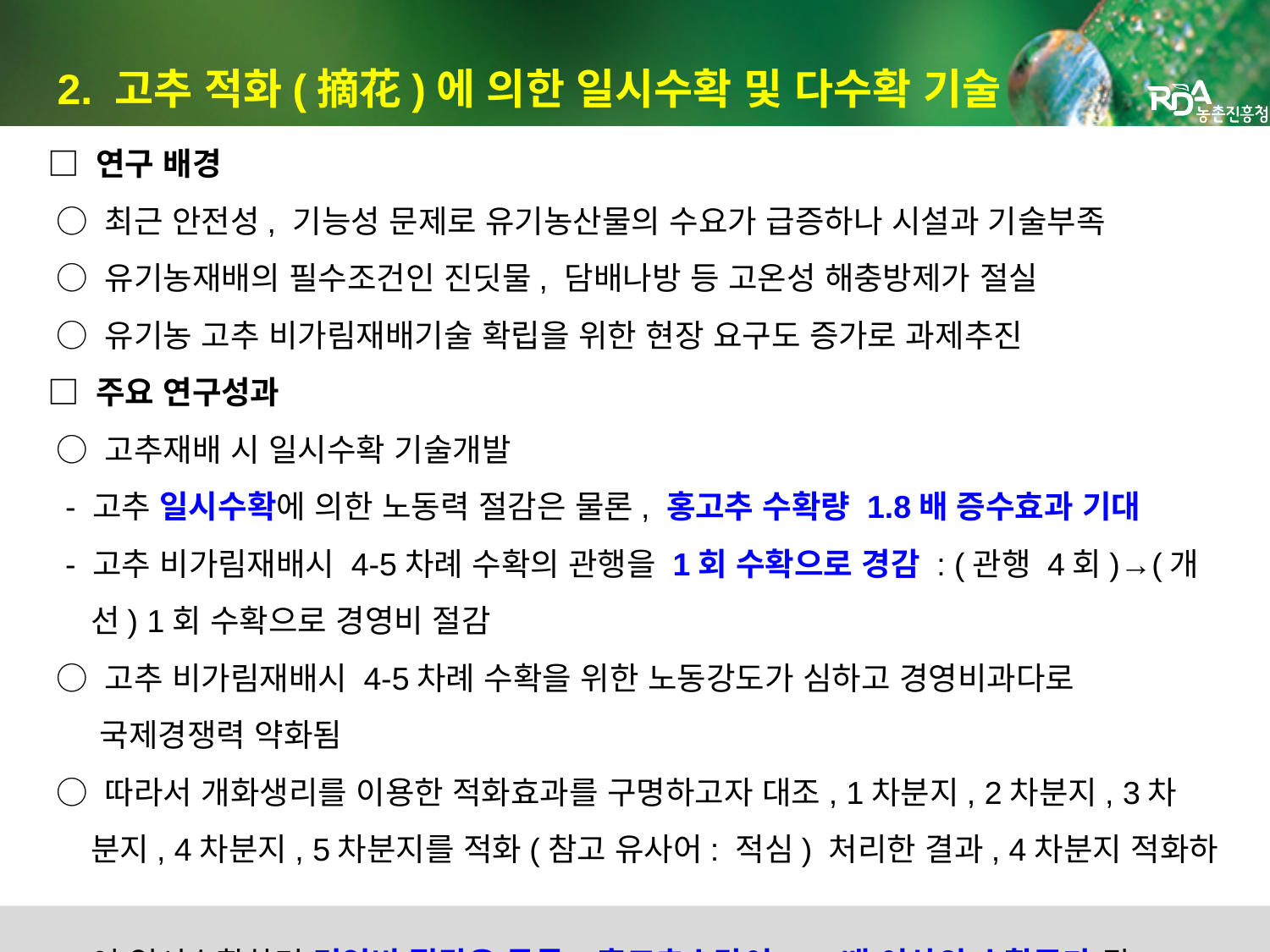

2. 고추 적화(摘花)에 의한 일시수확 및 다수확 기술
□ 연구 배경
 ○ 최근 안전성, 기능성 문제로 유기농산물의 수요가 급증하나 시설과 기술부족
 ○ 유기농재배의 필수조건인 진딧물, 담배나방 등 고온성 해충방제가 절실
 ○ 유기농 고추 비가림재배기술 확립을 위한 현장 요구도 증가로 과제추진
□ 주요 연구성과
 ○ 고추재배 시 일시수확 기술개발
  - 고추 일시수확에 의한 노동력 절감은 물론, 홍고추 수확량 1.8배 증수효과 기대
  - 고추 비가림재배시 4-5차례 수확의 관행을 1회 수확으로 경감 : (관행 4회)→(개
    선) 1회 수확으로 경영비 절감
 ○ 고추 비가림재배시 4-5차례 수확을 위한 노동강도가 심하고 경영비과다로
     국제경쟁력 약화됨
 ○ 따라서 개화생리를 이용한 적화효과를 구명하고자 대조, 1차분지, 2차분지, 3차
    분지, 4차분지, 5차분지를 적화(참고 유사어: 적심) 처리한 결과, 4차분지 적화하
    여 일시수확하면 경영비 절감은 물론, 홍고추수량이 1.8배 이상의 수확증가 됨